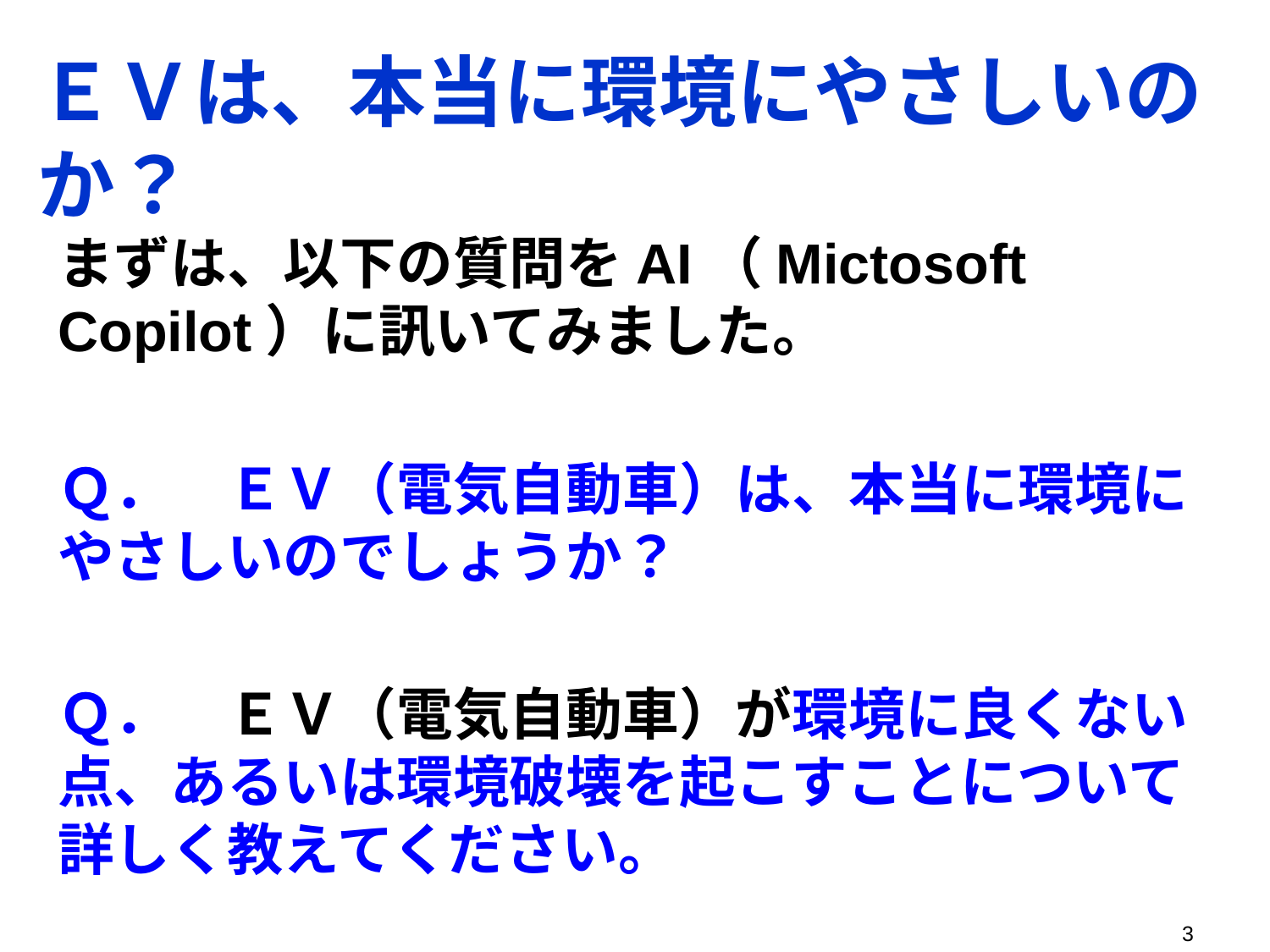

ＥＶは、本当に環境にやさしいのか？
まずは、以下の質問をAI（Mictosoft Copilot）に訊いてみました。

Ｑ．　ＥＶ（電気自動車）は、本当に環境にやさしいのでしょうか？

Ｑ．　ＥＶ（電気自動車）が環境に良くない点、あるいは環境破壊を起こすことについて詳しく教えてください。

3